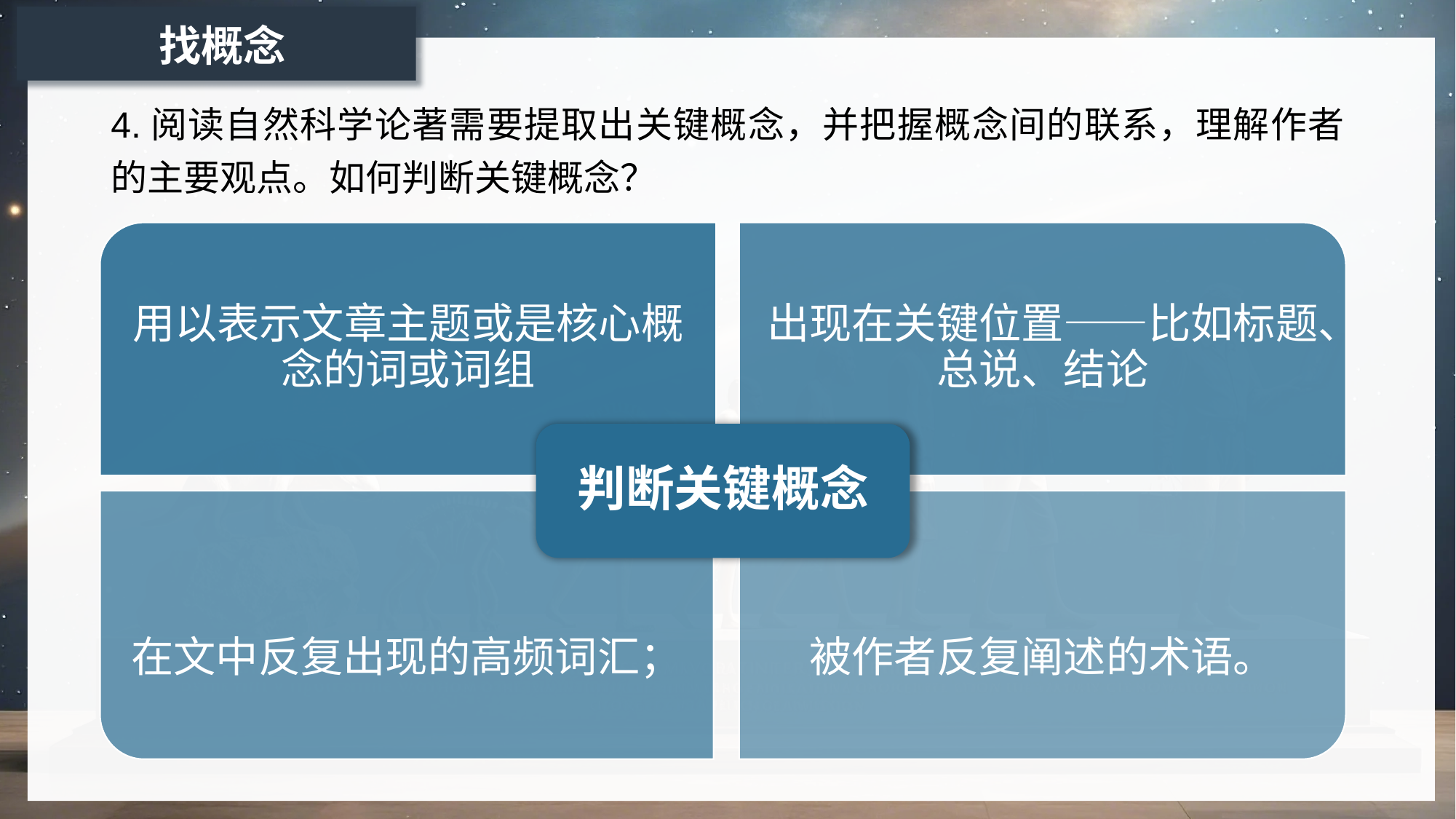

找概念

4.阅读自然科学论著需要提取出关键概念，并把握概念间的联系，理解作者的主要观点。如何判断关键概念？

用以表示文章主题或是核心概念的词或词组

出现在关键位置——比如标题、总说、结论
判断关键概念
在文中反复出现的高频词汇；
被作者反复阐述的术语。